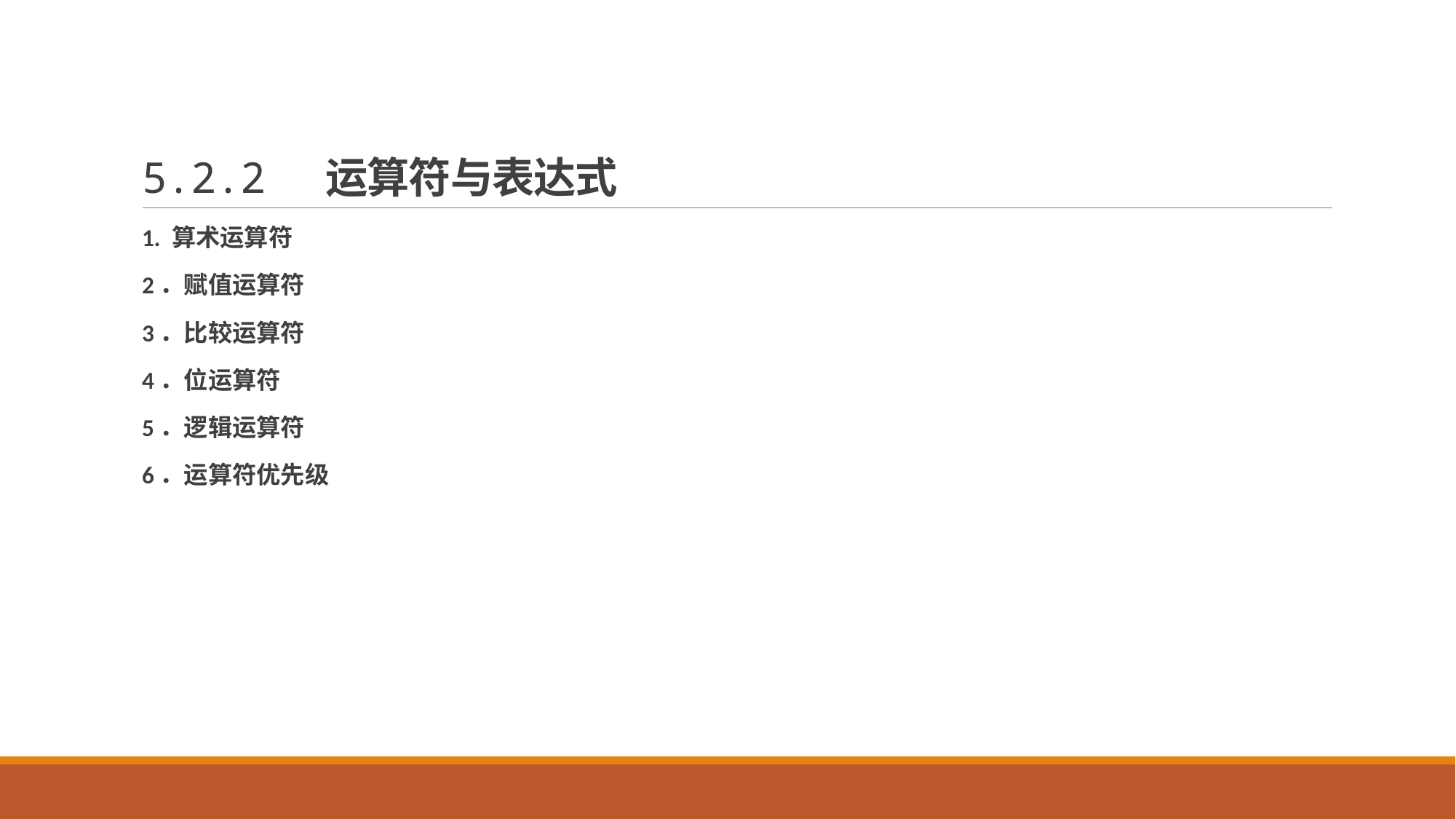

# 5.2.2  运算符与表达式
1. 算术运算符
2．赋值运算符
3．比较运算符
4．位运算符
5．逻辑运算符
6．运算符优先级